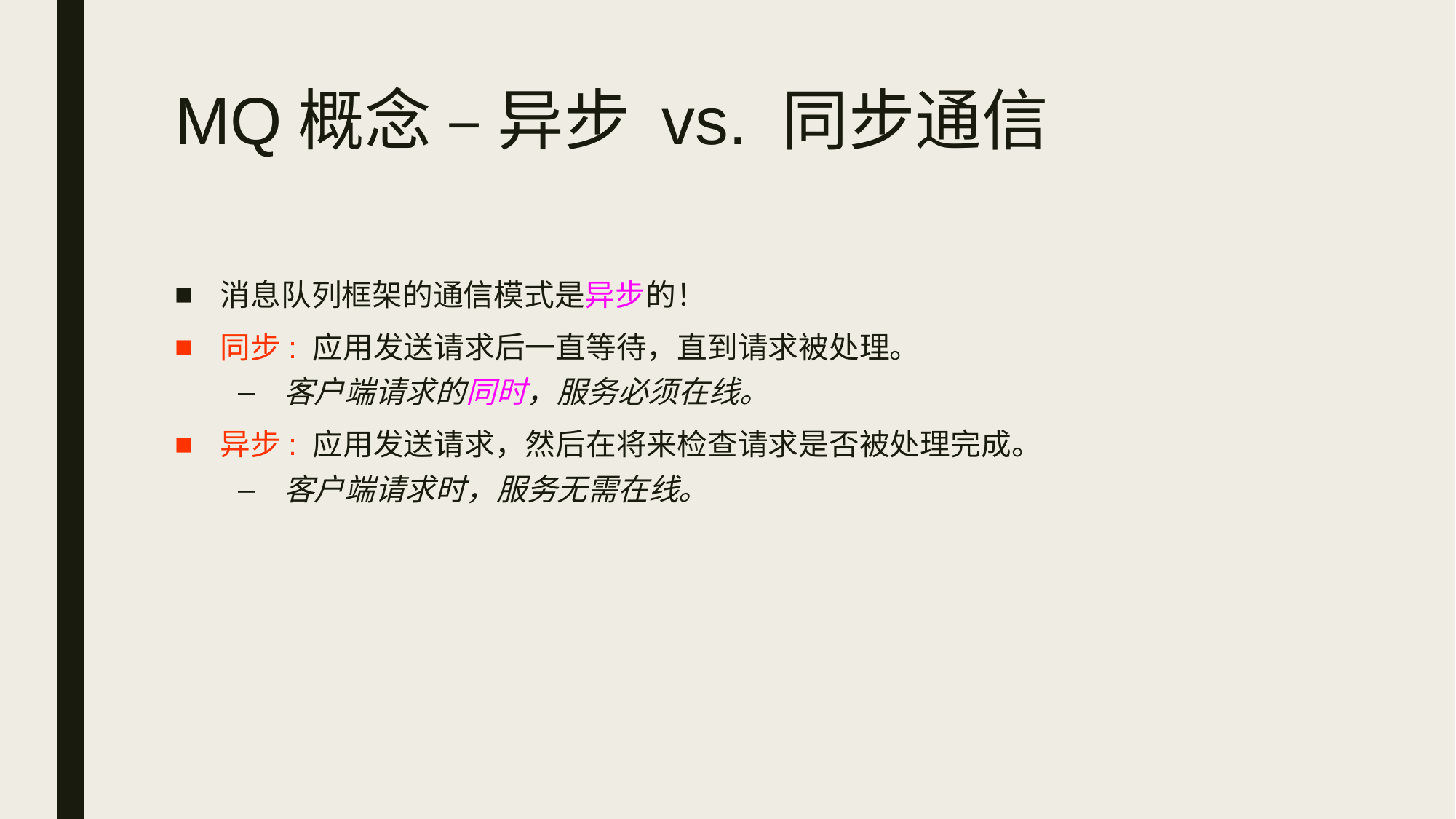

# MQ概念 – 异步 vs. 同步通信
消息队列框架的通信模式是异步的！
同步: 应用发送请求后一直等待，直到请求被处理。
客户端请求的同时，服务必须在线。
异步: 应用发送请求，然后在将来检查请求是否被处理完成。
客户端请求时，服务无需在线。

4